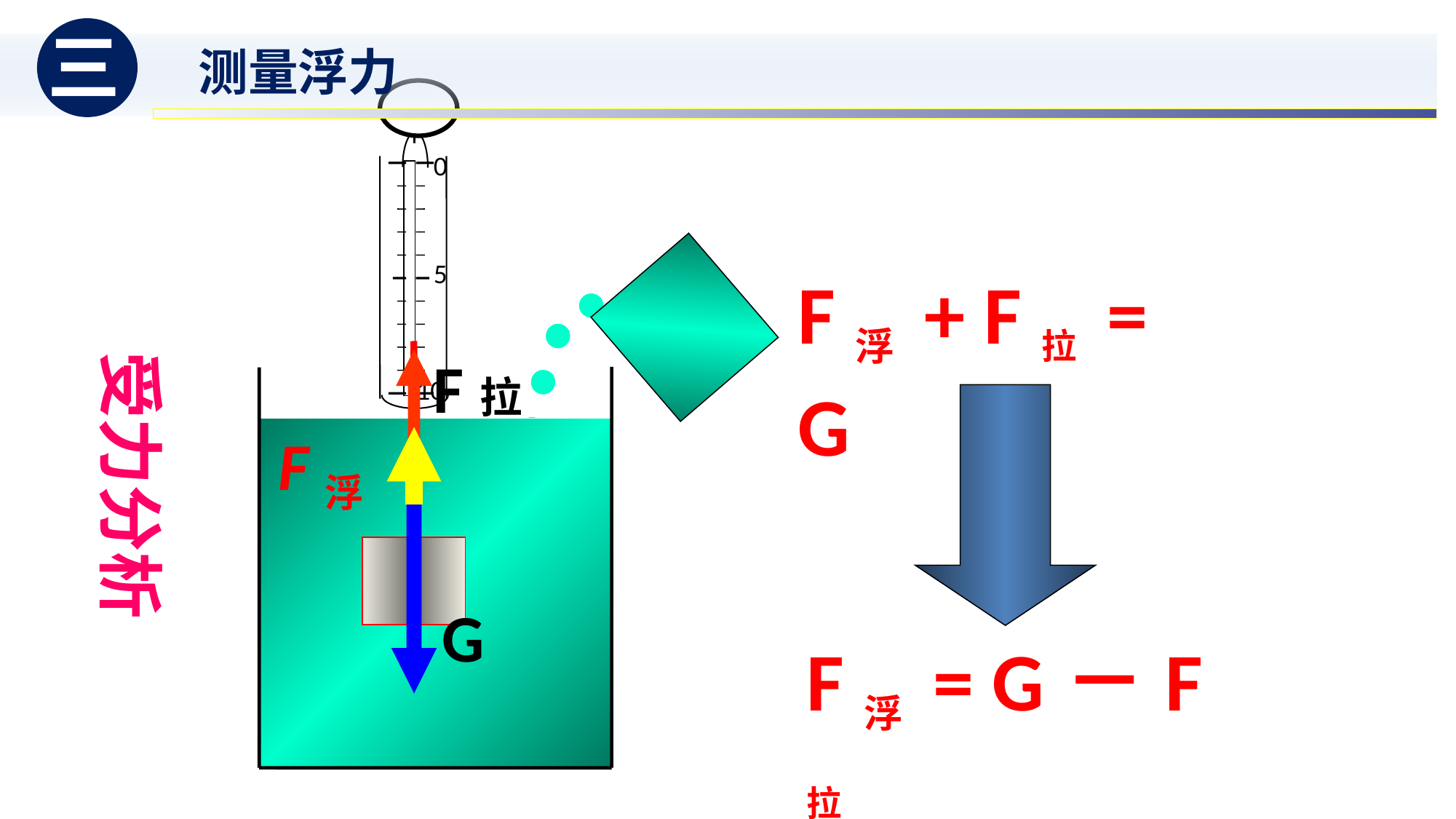

三

测量浮力

0
5
10
F浮 + F拉 = G

受力分析

F拉

F浮

G
F浮 = G－F拉
小猪快跑